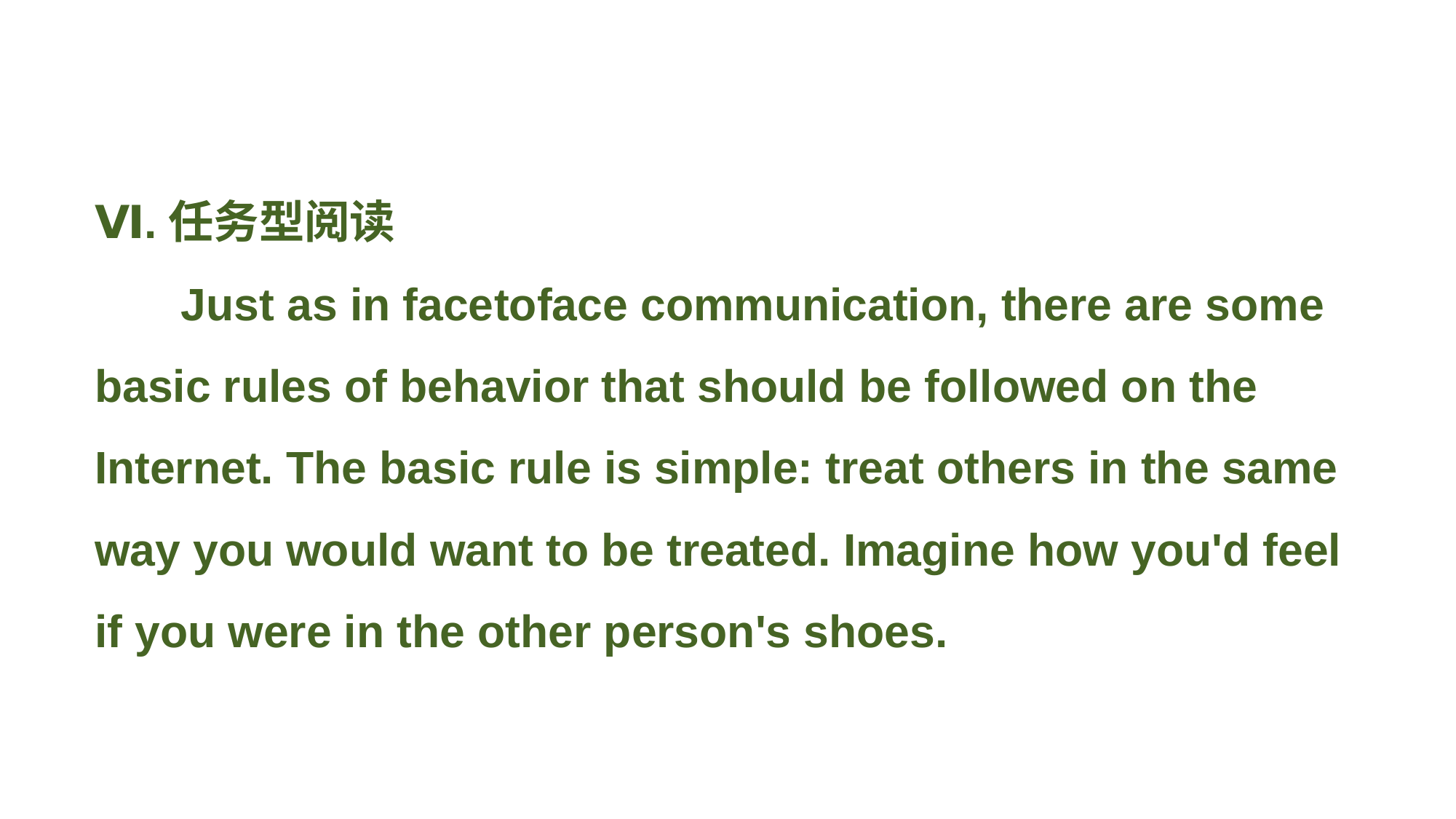

Ⅵ.任务型阅读
Just as in face­to­face communication, there are some basic rules of behavior that should be followed on the Internet. The basic rule is simple: treat others in the same way you would want to be treated. Imagine how you'd feel if you were in the other person's shoes.